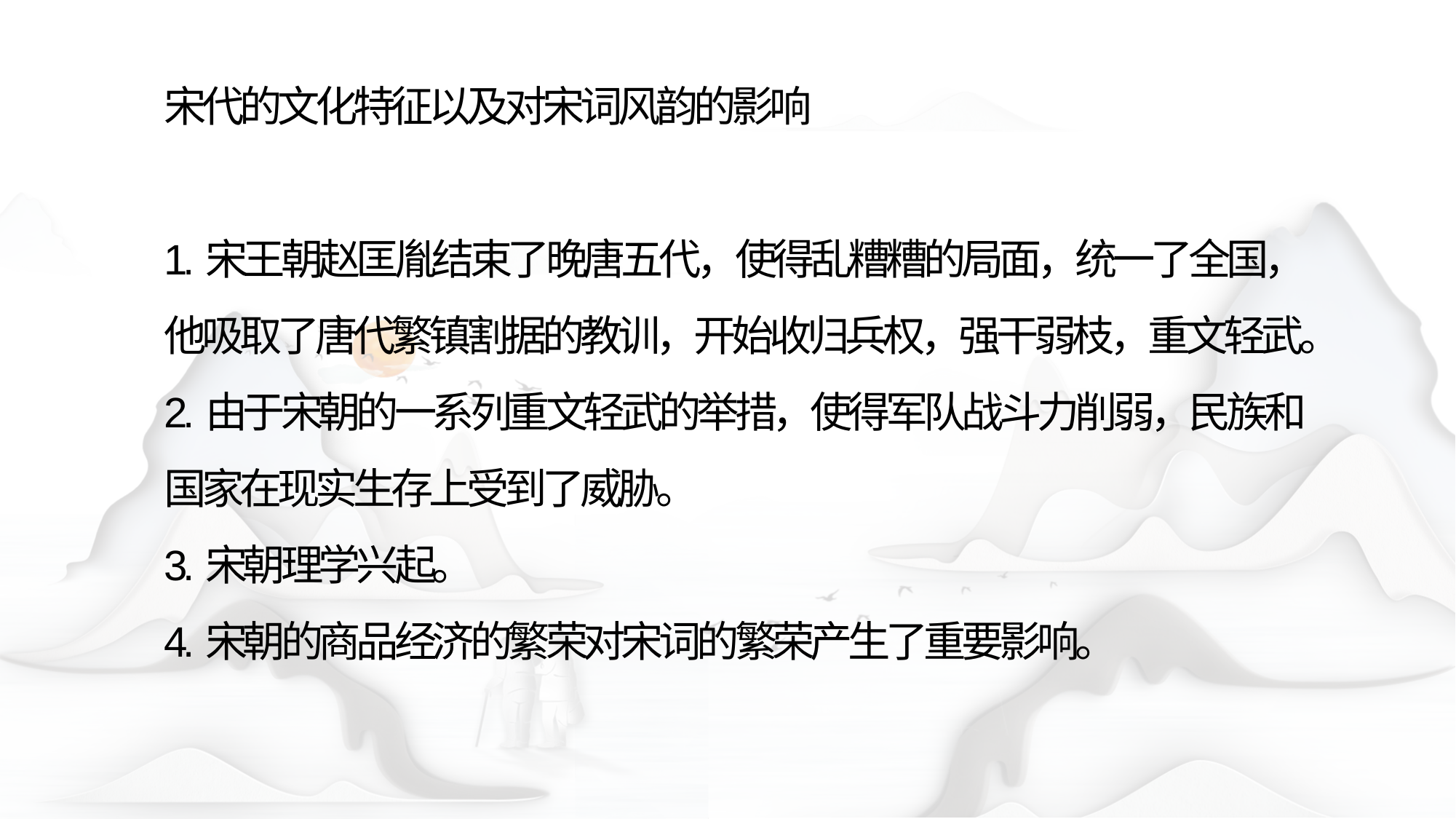

宋代的文化特征以及对宋词风韵的影响

1.宋王朝赵匡胤结束了晚唐五代，使得乱糟糟的局面，统一了全国，他吸取了唐代繁镇割据的教训，开始收归兵权，强干弱枝，重文轻武。
2.由于宋朝的一系列重文轻武的举措，使得军队战斗力削弱，民族和国家在现实生存上受到了威胁。
3.宋朝理学兴起。
4.宋朝的商品经济的繁荣对宋词的繁荣产生了重要影响。